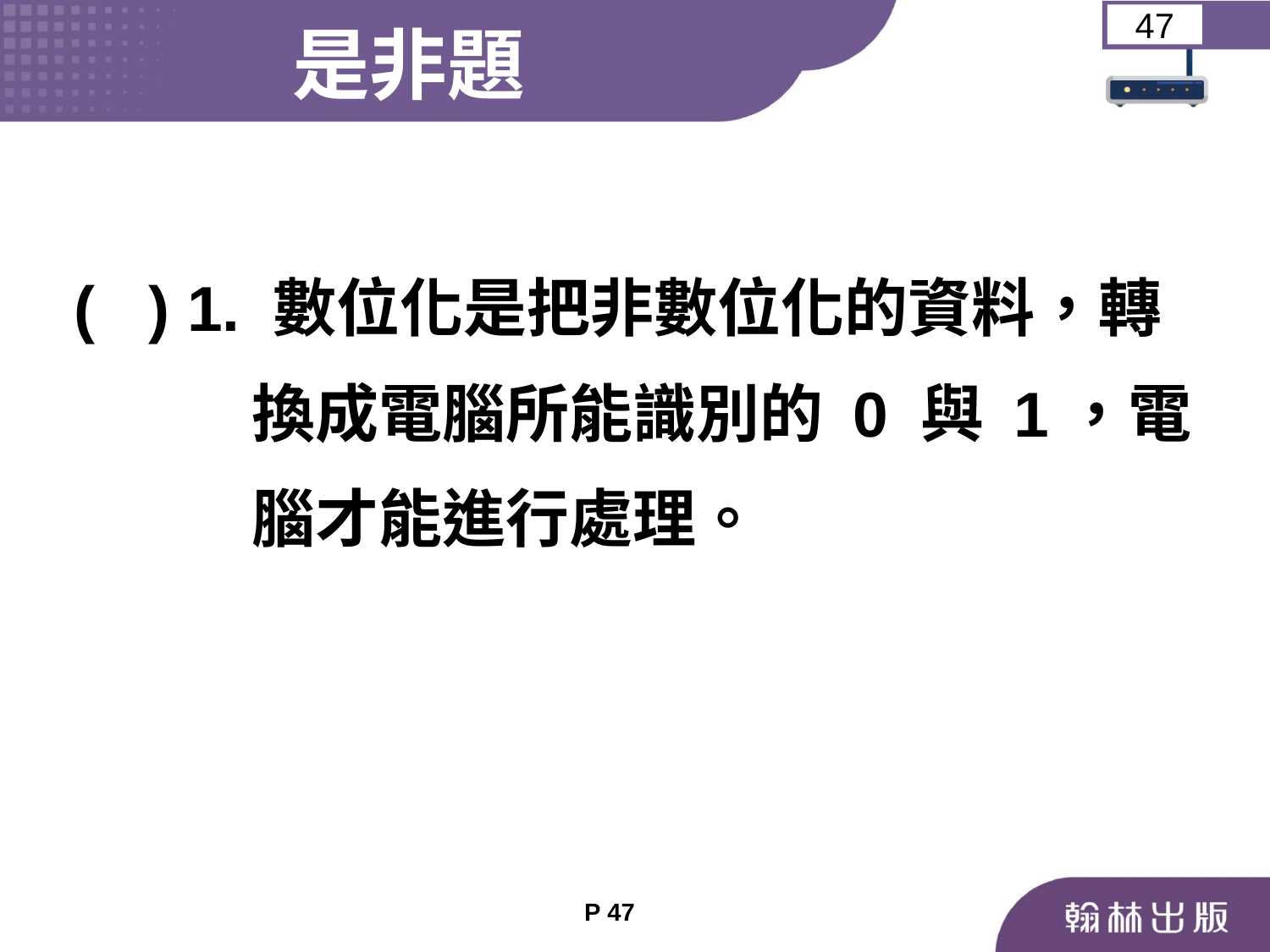

是非題

47
	(   ) 1. 數位化是把非數位化的資料，轉
             換成電腦所能識別的 0 與 1，電
             腦才能進行處理。
P 47